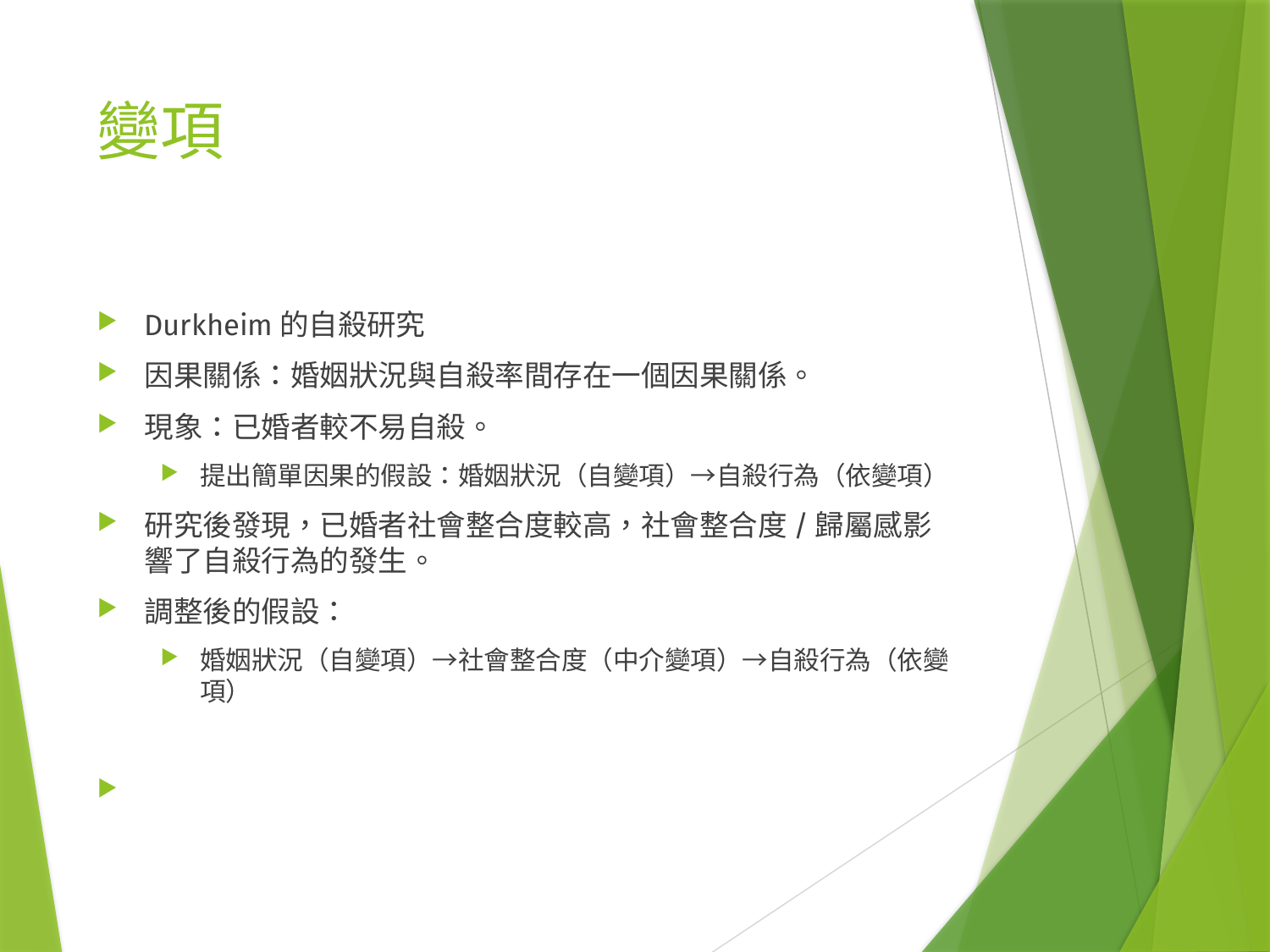

# 變項
Durkheim的自殺研究
因果關係：婚姻狀況與自殺率間存在一個因果關係。
現象：已婚者較不易自殺。
提出簡單因果的假設：婚姻狀況（自變項）→自殺行為（依變項）
研究後發現，已婚者社會整合度較高，社會整合度/歸屬感影響了自殺行為的發生。
調整後的假設：
婚姻狀況（自變項）→社會整合度（中介變項）→自殺行為（依變項）